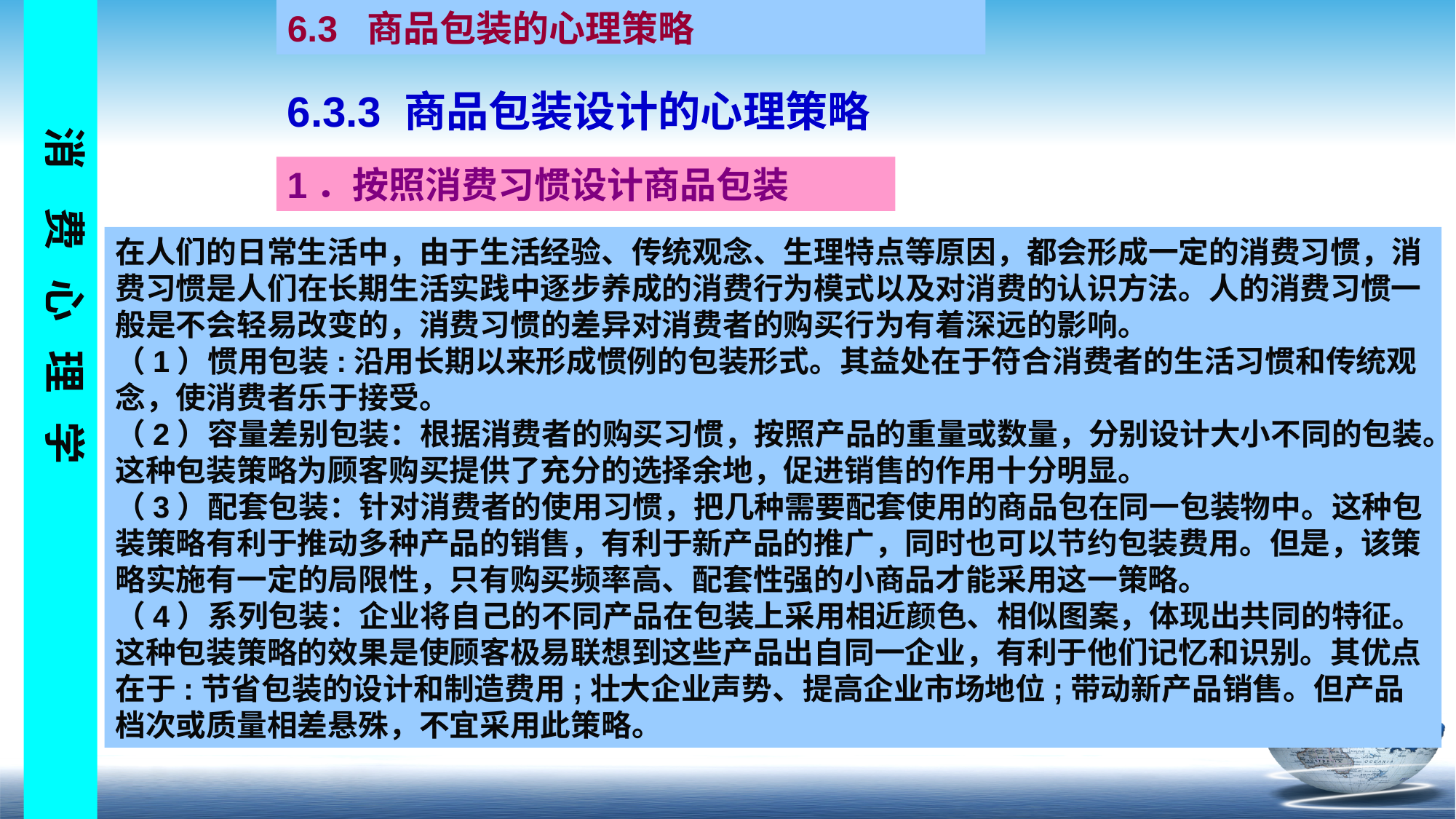

6.3  商品包装的心理策略
6.3.3 商品包装设计的心理策略
1．按照消费习惯设计商品包装
在人们的日常生活中，由于生活经验、传统观念、生理特点等原因，都会形成一定的消费习惯，消费习惯是人们在长期生活实践中逐步养成的消费行为模式以及对消费的认识方法。人的消费习惯一般是不会轻易改变的，消费习惯的差异对消费者的购买行为有着深远的影响。
（1）惯用包装:沿用长期以来形成惯例的包装形式。其益处在于符合消费者的生活习惯和传统观念，使消费者乐于接受。
（2）容量差别包装：根据消费者的购买习惯，按照产品的重量或数量，分别设计大小不同的包装。这种包装策略为顾客购买提供了充分的选择余地，促进销售的作用十分明显。
（3）配套包装：针对消费者的使用习惯，把几种需要配套使用的商品包在同一包装物中。这种包装策略有利于推动多种产品的销售，有利于新产品的推广，同时也可以节约包装费用。但是，该策略实施有一定的局限性，只有购买频率高、配套性强的小商品才能采用这一策略。
（4）系列包装：企业将自己的不同产品在包装上采用相近颜色、相似图案，体现出共同的特征。这种包装策略的效果是使顾客极易联想到这些产品出自同一企业，有利于他们记忆和识别。其优点在于:节省包装的设计和制造费用;壮大企业声势、提高企业市场地位;带动新产品销售。但产品档次或质量相差悬殊，不宜采用此策略。